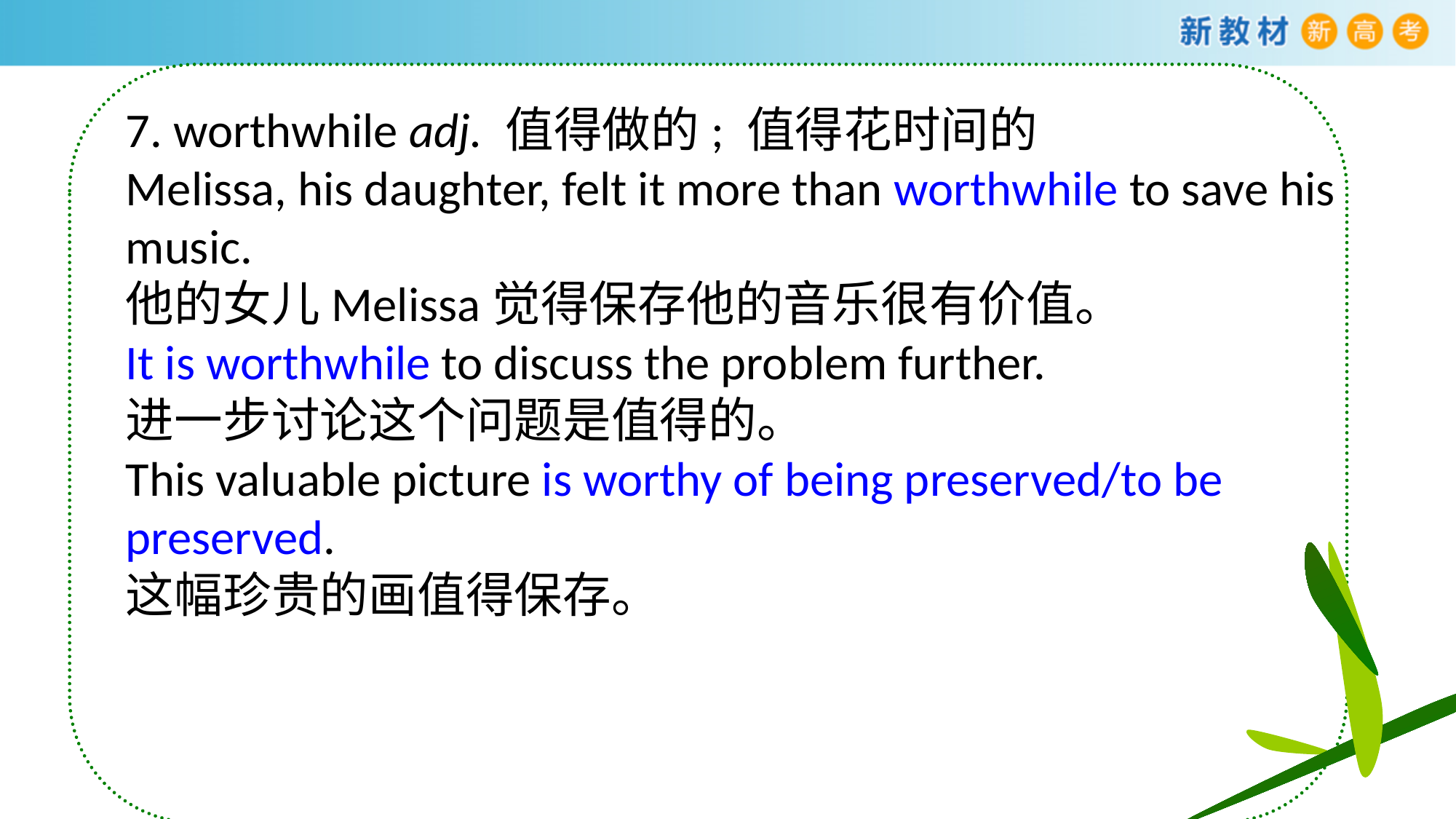

7. worthwhile adj. 值得做的; 值得花时间的
Melissa, his daughter, felt it more than worthwhile to save his music.
他的女儿Melissa觉得保存他的音乐很有价值。
It is worthwhile to discuss the problem further.
进一步讨论这个问题是值得的。
This valuable picture is worthy of being preserved/to be preserved.
这幅珍贵的画值得保存。